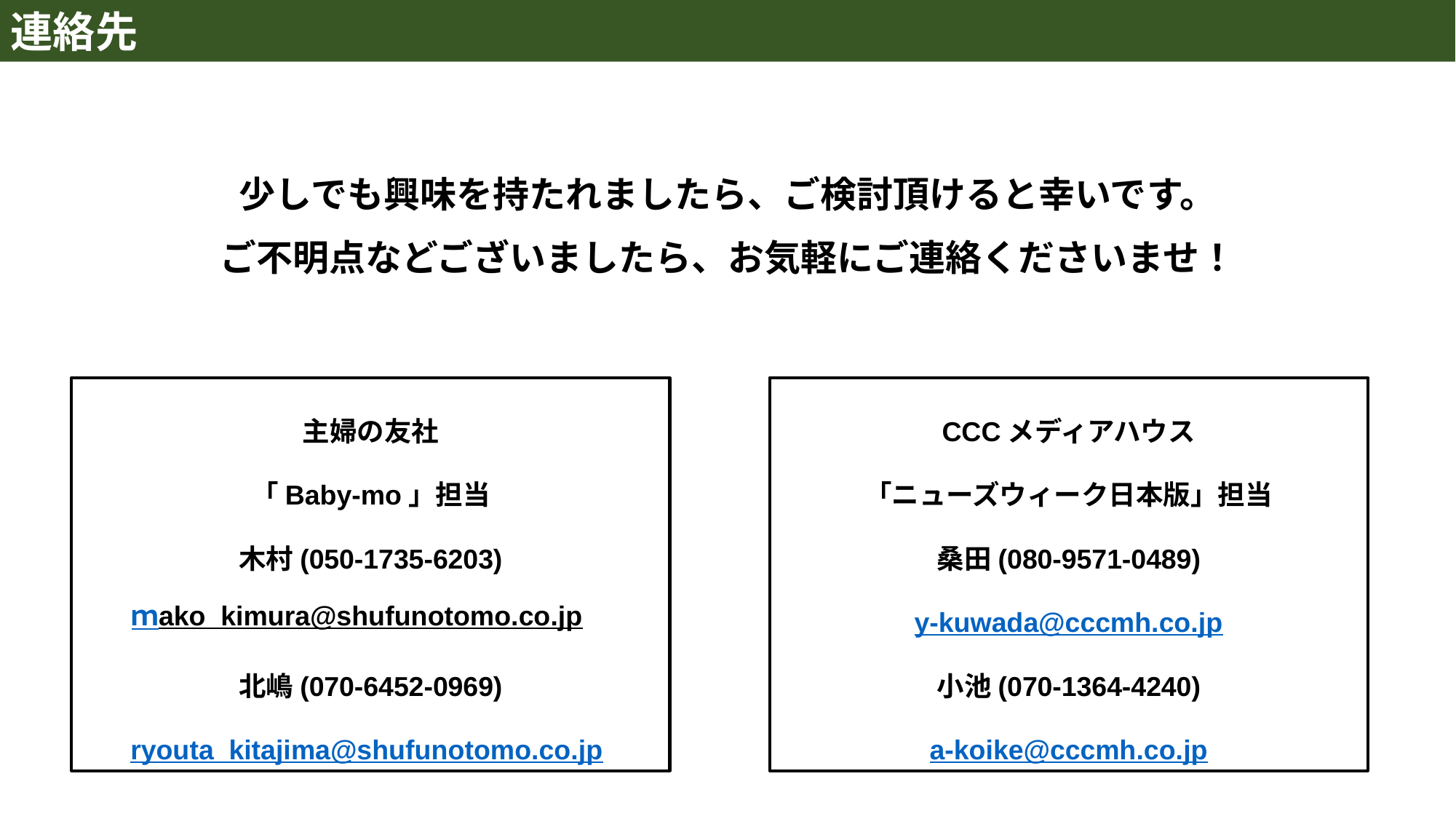

連絡先
17
少しでも興味を持たれましたら、ご検討頂けると幸いです。
ご不明点などございましたら、お気軽にご連絡くださいませ！
主婦の友社
「Baby-mo」担当
木村(050-1735-6203)
ｍako_kimura@shufunotomo.co.jp
北嶋(070-6452-0969)
ryouta_kitajima@shufunotomo.co.jp
CCCメディアハウス
「ニューズウィーク日本版」担当
桑田(080-9571-0489)
y-kuwada@cccmh.co.jp
小池(070-1364-4240)
a-koike@cccmh.co.jp